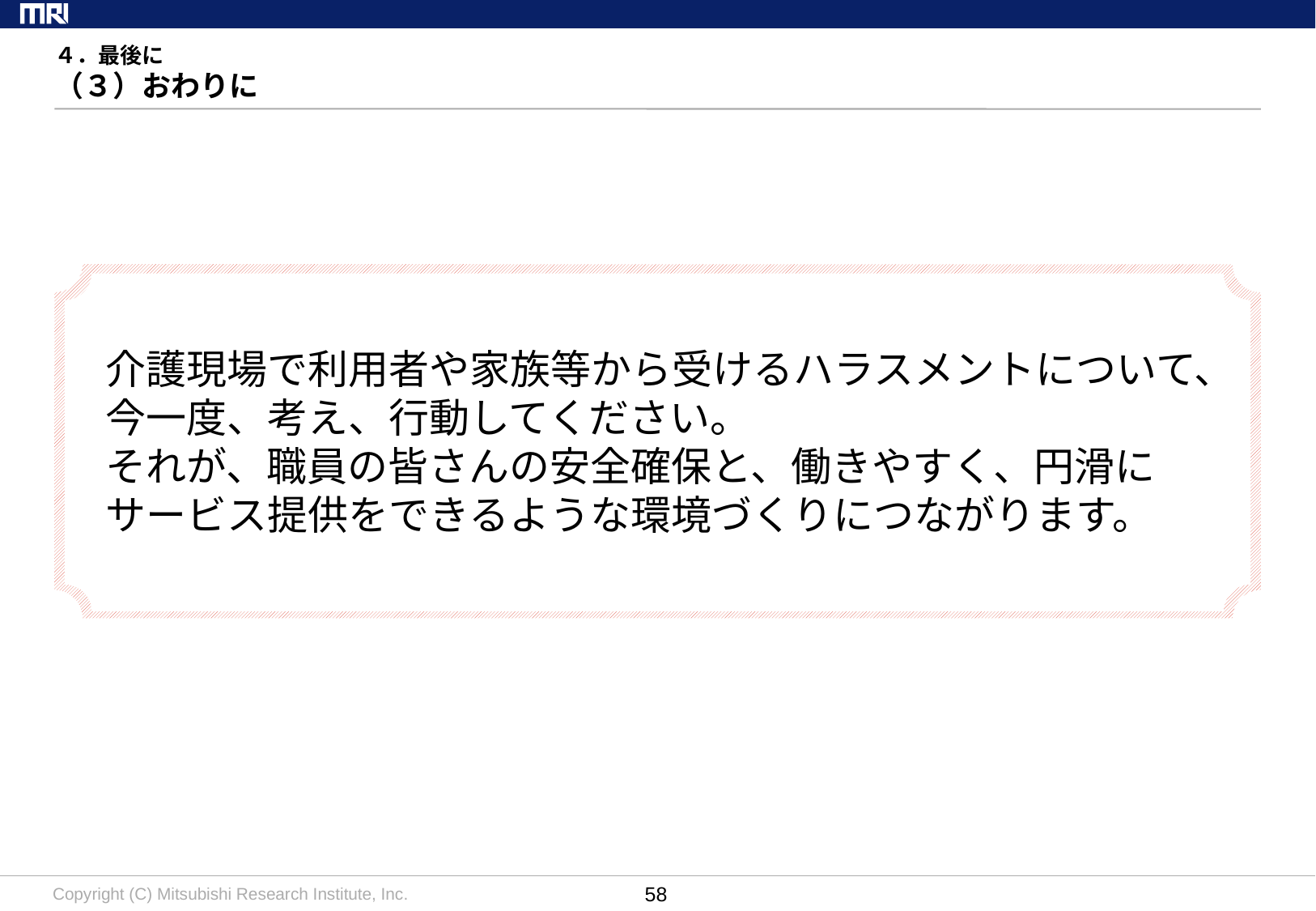

# ４．最後に （３）おわりに

介護現場で利用者や家族等から受けるハラスメントについて、今一度、考え、行動してください。
それが、職員の皆さんの安全確保と、働きやすく、円滑にサービス提供をできるような環境づくりにつながります。